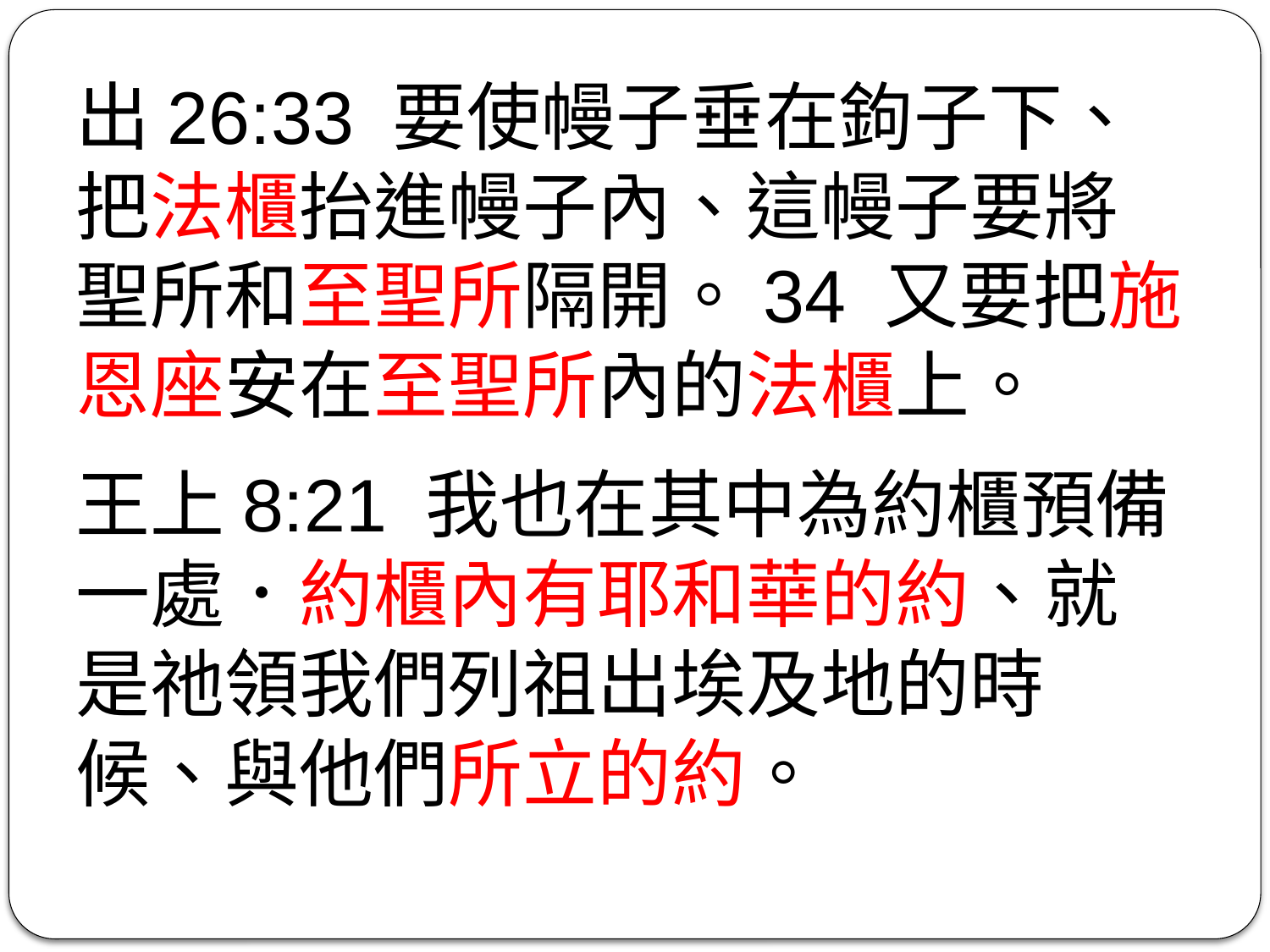

出26:33 要使幔子垂在鉤子下、把法櫃抬進幔子內、這幔子要將聖所和至聖所隔開。34 又要把施恩座安在至聖所內的法櫃上。
王上8:21 我也在其中為約櫃預備一處．約櫃內有耶和華的約、就是祂領我們列祖出埃及地的時候、與他們所立的約。